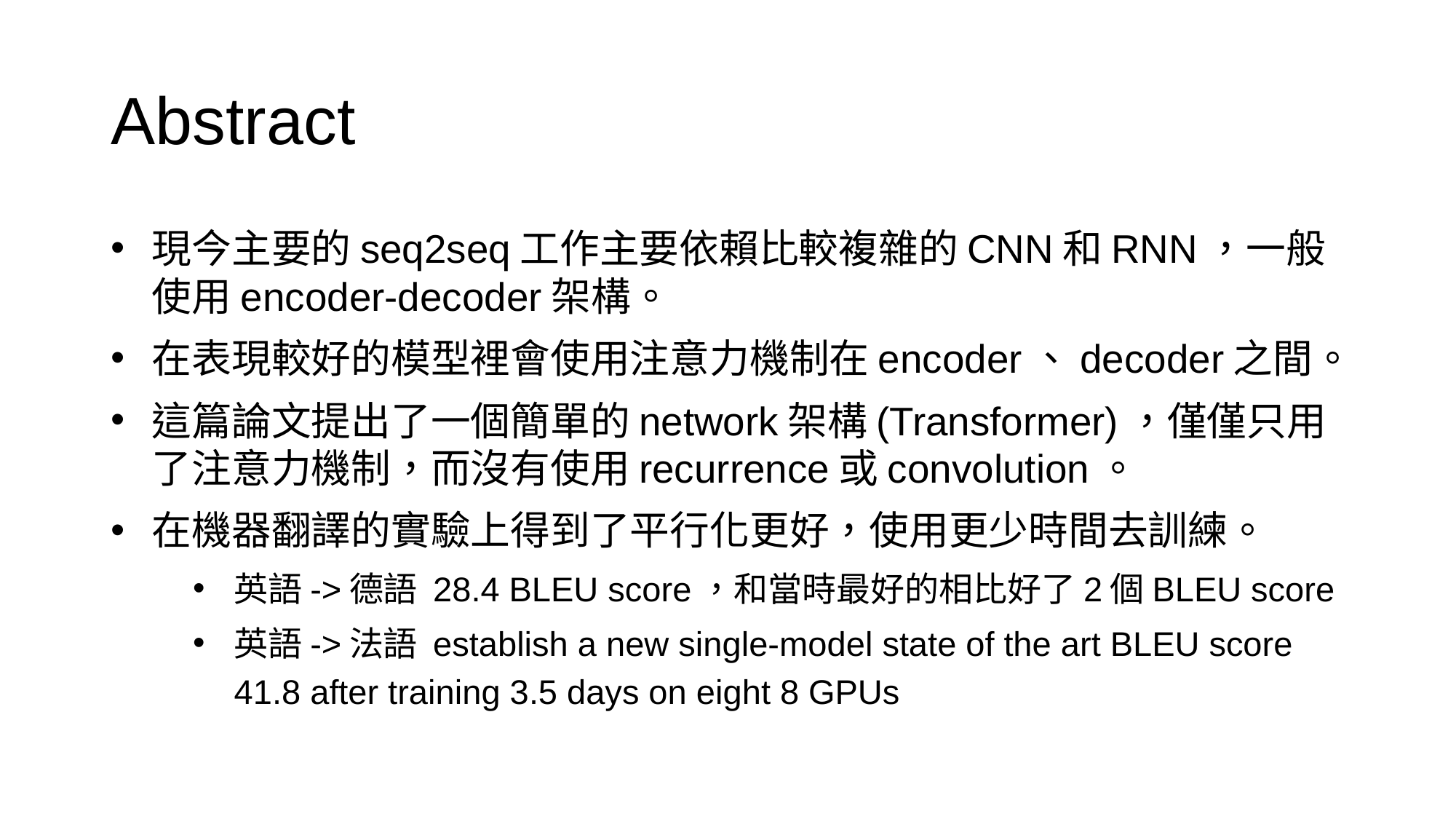

# Abstract
現今主要的seq2seq工作主要依賴比較複雜的CNN和RNN，一般使用encoder-decoder架構。
在表現較好的模型裡會使用注意力機制在encoder、decoder之間。
這篇論文提出了一個簡單的network架構(Transformer)，僅僅只用了注意力機制，而沒有使用recurrence或convolution。
在機器翻譯的實驗上得到了平行化更好，使用更少時間去訓練。
英語->德語 28.4 BLEU score，和當時最好的相比好了2個BLEU score
英語->法語 establish a new single-model state of the art BLEU score 41.8 after training 3.5 days on eight 8 GPUs